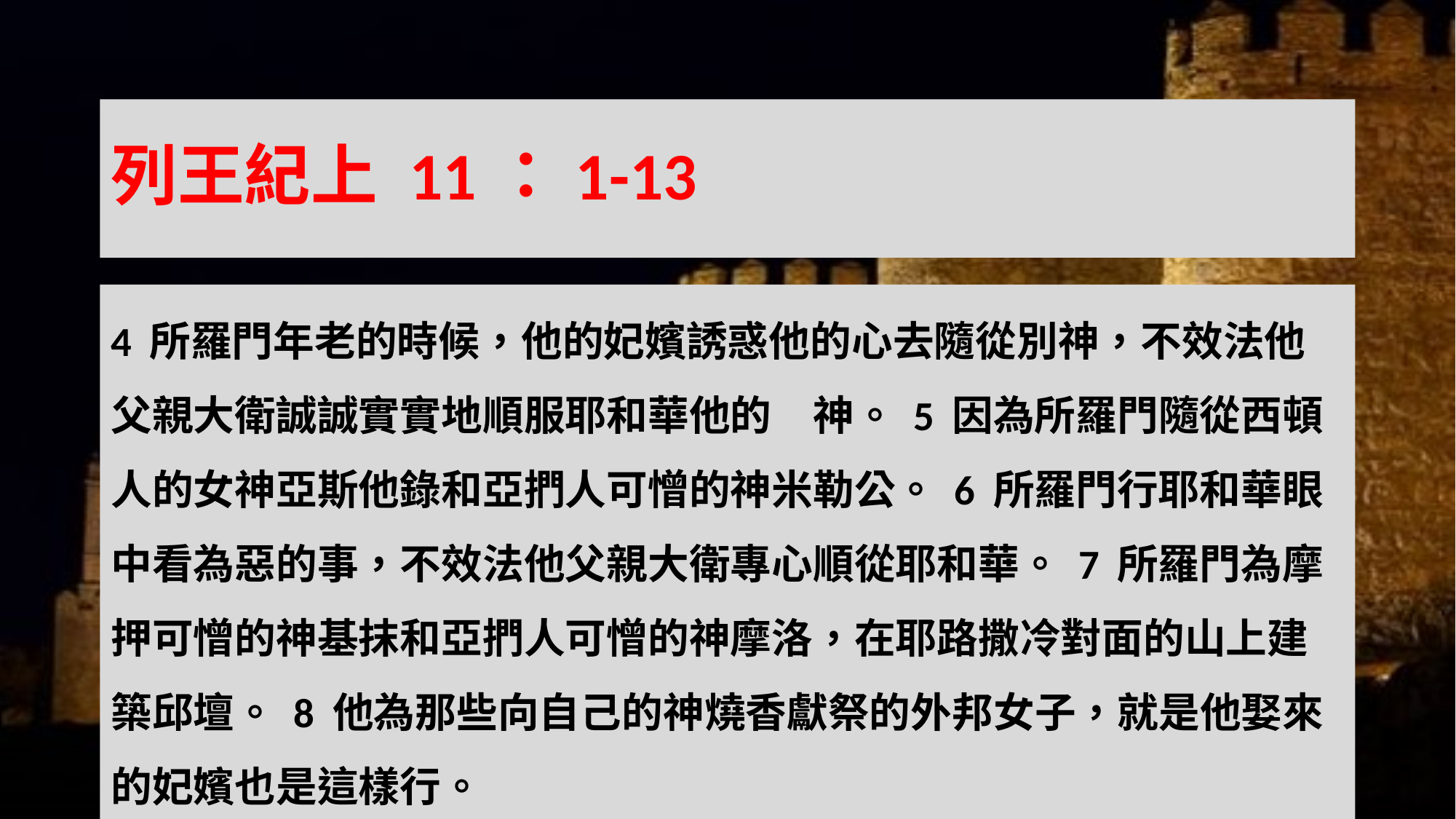

# 列王紀上 11：1-13
4 所羅門年老的時候，他的妃嬪誘惑他的心去隨從別神，不效法他父親大衛誠誠實實地順服耶和華他的　神。 5 因為所羅門隨從西頓人的女神亞斯他錄和亞捫人可憎的神米勒公。 6 所羅門行耶和華眼中看為惡的事，不效法他父親大衛專心順從耶和華。 7 所羅門為摩押可憎的神基抹和亞捫人可憎的神摩洛，在耶路撒冷對面的山上建築邱壇。 8 他為那些向自己的神燒香獻祭的外邦女子，就是他娶來的妃嬪也是這樣行。